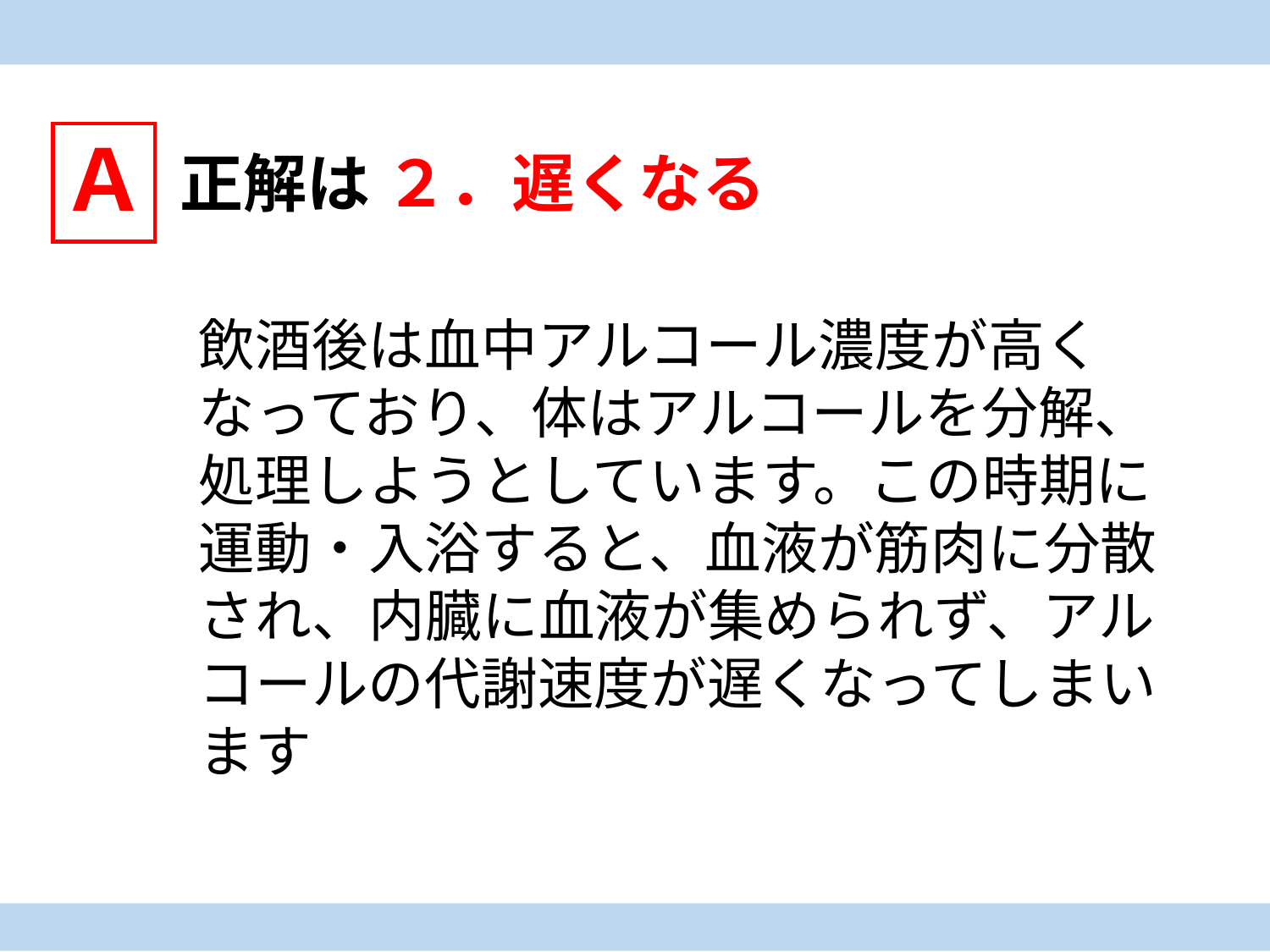

Ａ

正解は ２．遅くなる
飲酒後は血中アルコール濃度が高くなっており、体はアルコールを分解、処理しようとしています。この時期に運動・入浴すると、血液が筋肉に分散され、内臓に血液が集められず、アルコールの代謝速度が遅くなってしまいます